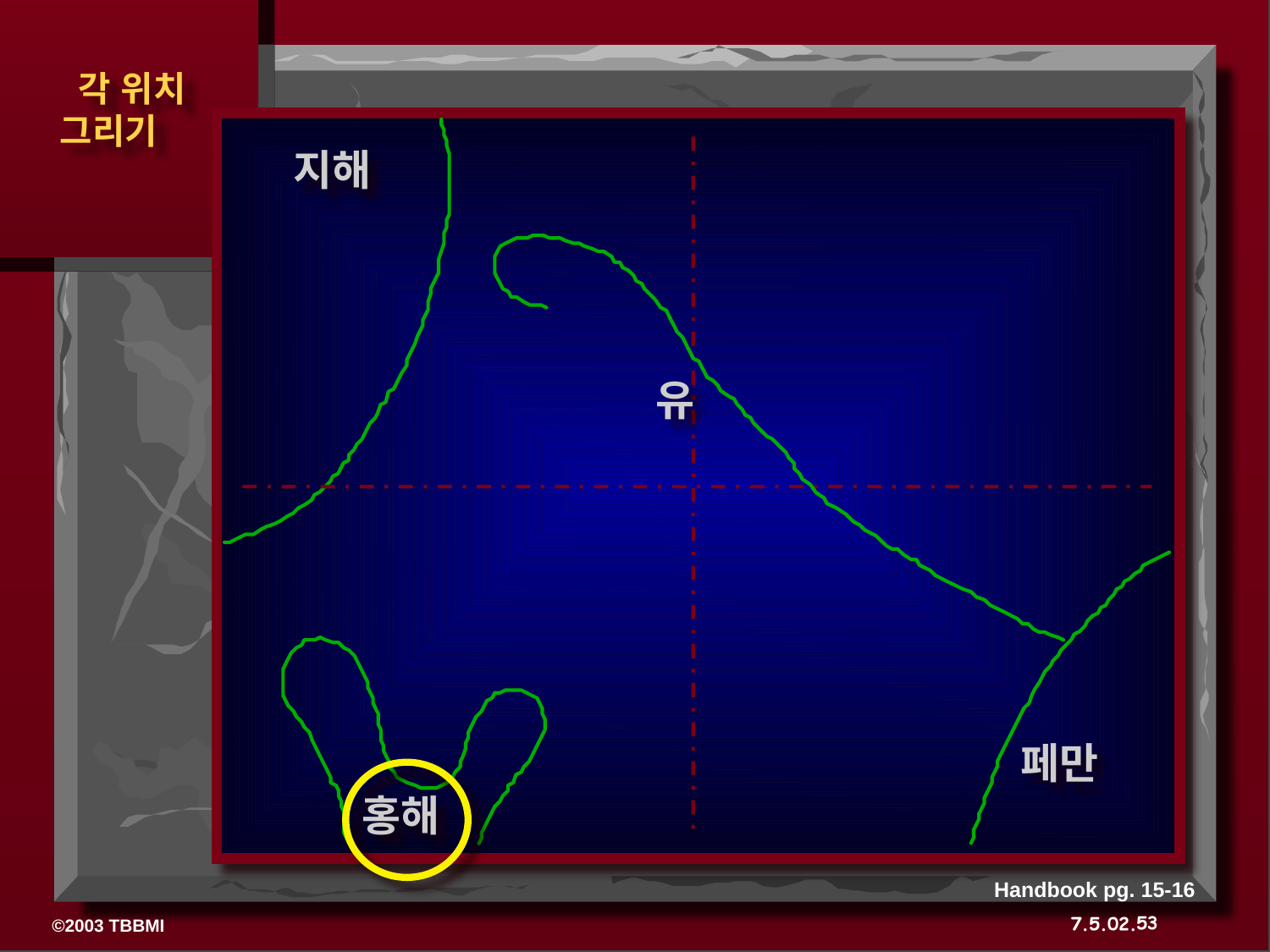

지해

유

페만

홍해

Handbook pg. 15-16
53